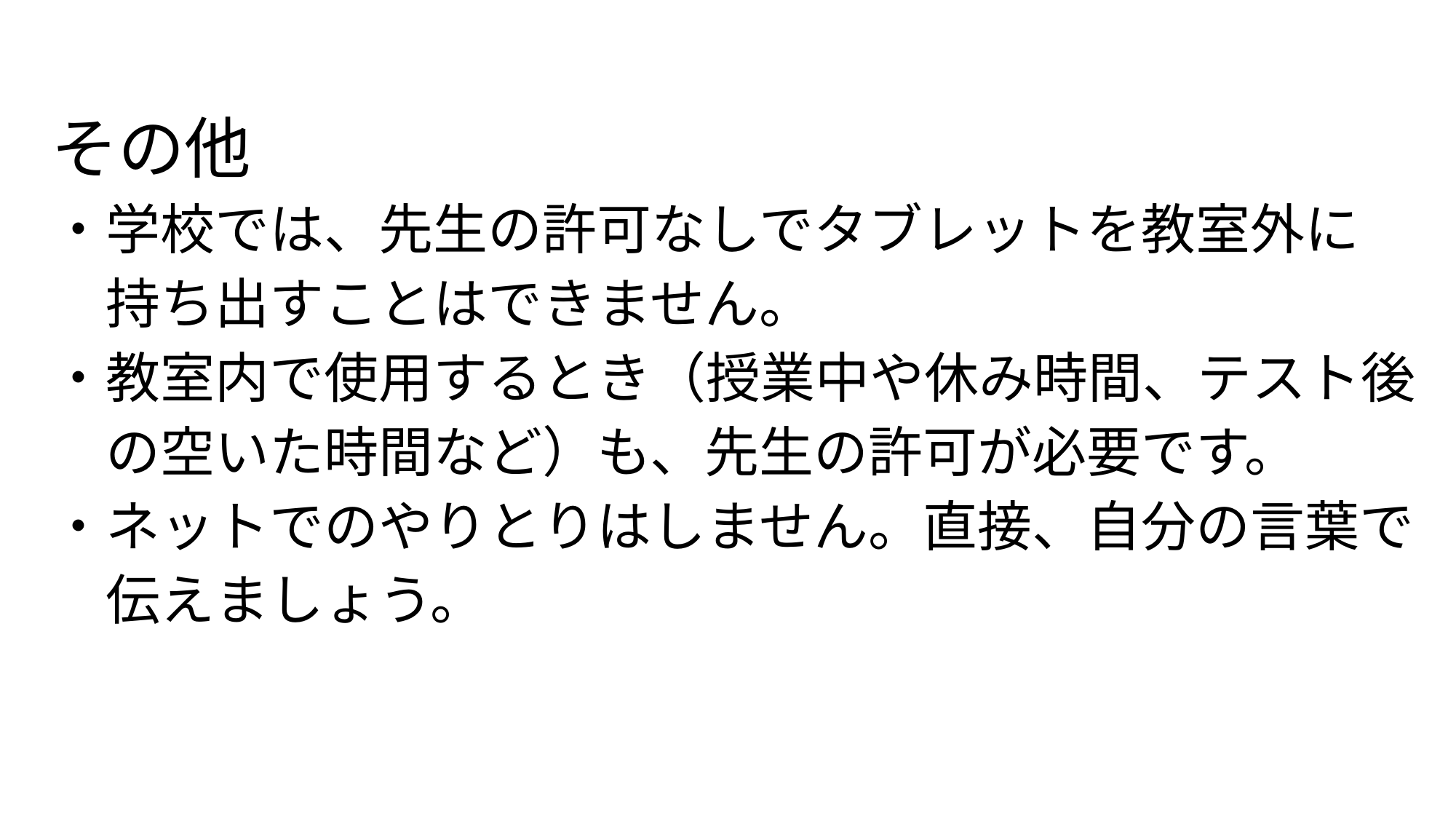

その他
・学校では、先生の許可なしでタブレットを教室外に
　持ち出すことはできません。
・教室内で使用するとき（授業中や休み時間、テスト後
　の空いた時間など）も、先生の許可が必要です。
・ネットでのやりとりはしません。直接、自分の言葉で
　伝えましょう。